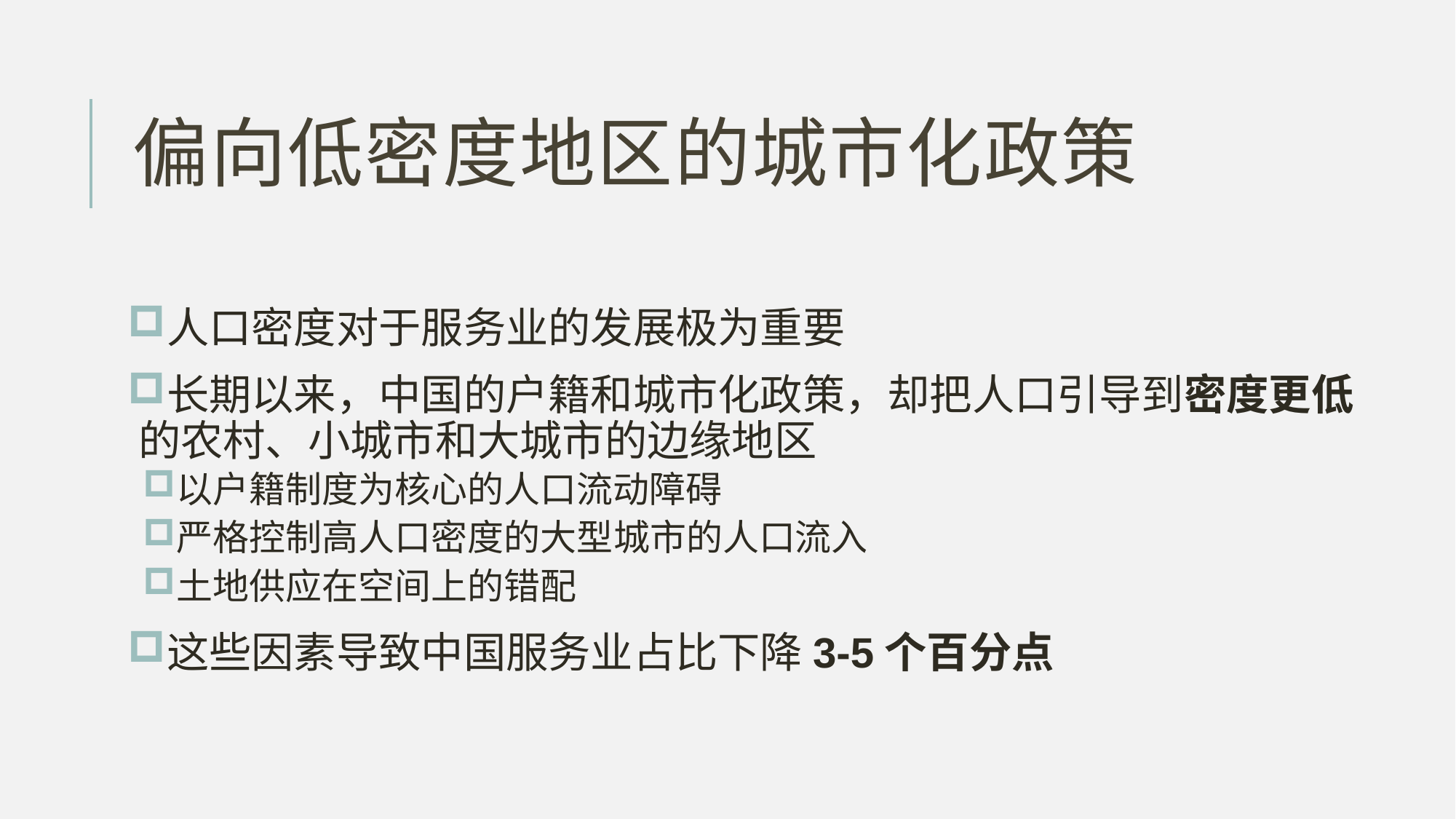

# 偏向低密度地区的城市化政策
人口密度对于服务业的发展极为重要
长期以来，中国的户籍和城市化政策，却把人口引导到密度更低的农村、小城市和大城市的边缘地区
以户籍制度为核心的人口流动障碍
严格控制高人口密度的大型城市的人口流入
土地供应在空间上的错配
这些因素导致中国服务业占比下降3-5个百分点